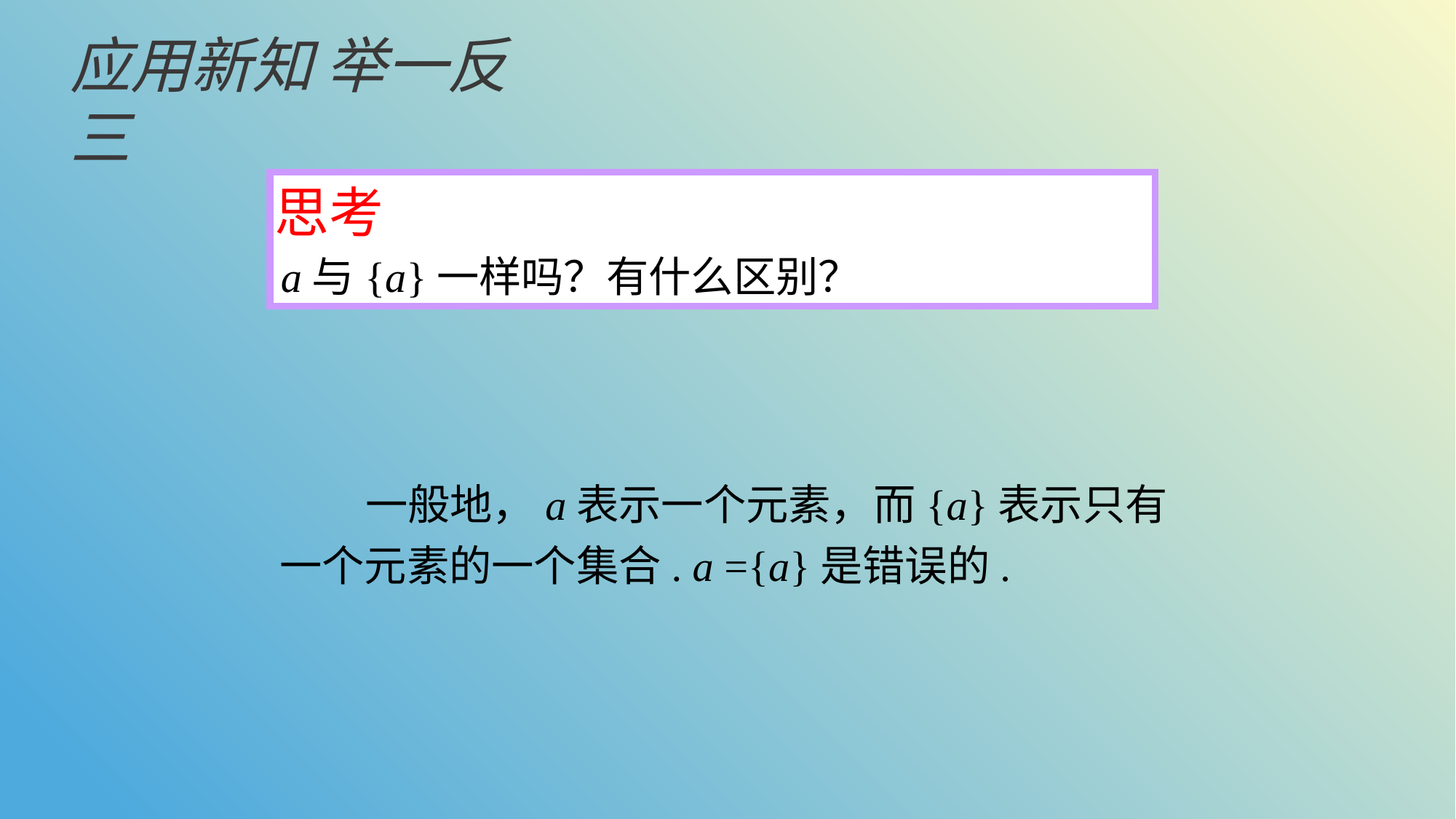

应用新知 举一反三

a与{a}一样吗？有什么区别？
思考
        一般地，a表示一个元素，而{a}表示只有一个元素的一个集合. a ={a}是错误的.